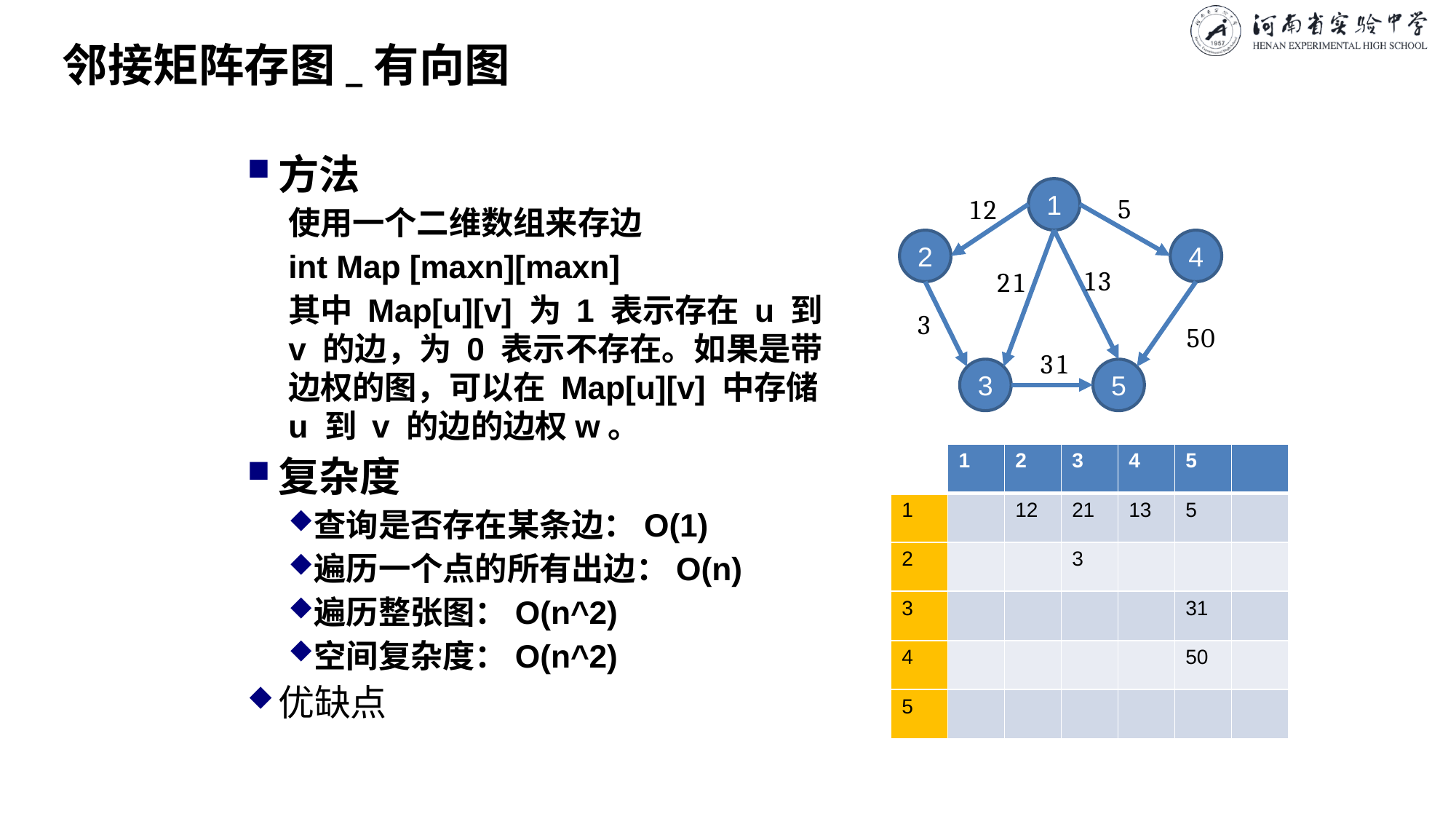

# 邻接矩阵存图_有向图
方法
使用一个二维数组来存边
int Map [maxn][maxn]
其中 Map[u][v] 为 1 表示存在 u 到 v 的边，为 0 表示不存在。如果是带边权的图，可以在 Map[u][v] 中存储 u 到 v 的边的边权w。
复杂度
查询是否存在某条边：O(1)
遍历一个点的所有出边：O(n)
遍历整张图：O(n^2)
空间复杂度：O(n^2)
优缺点
1
5
12
2
4
13
21
3
50
31
3
5
|  | 1 | 2 | 3 | 4 | 5 |  |
| --- | --- | --- | --- | --- | --- | --- |
| 1 |  | 12 | 21 | 13 | 5 |  |
| 2 |  |  | 3 |  |  |  |
| 3 |  |  |  |  | 31 |  |
| 4 |  |  |  |  | 50 |  |
| 5 |  |  |  |  |  |  |